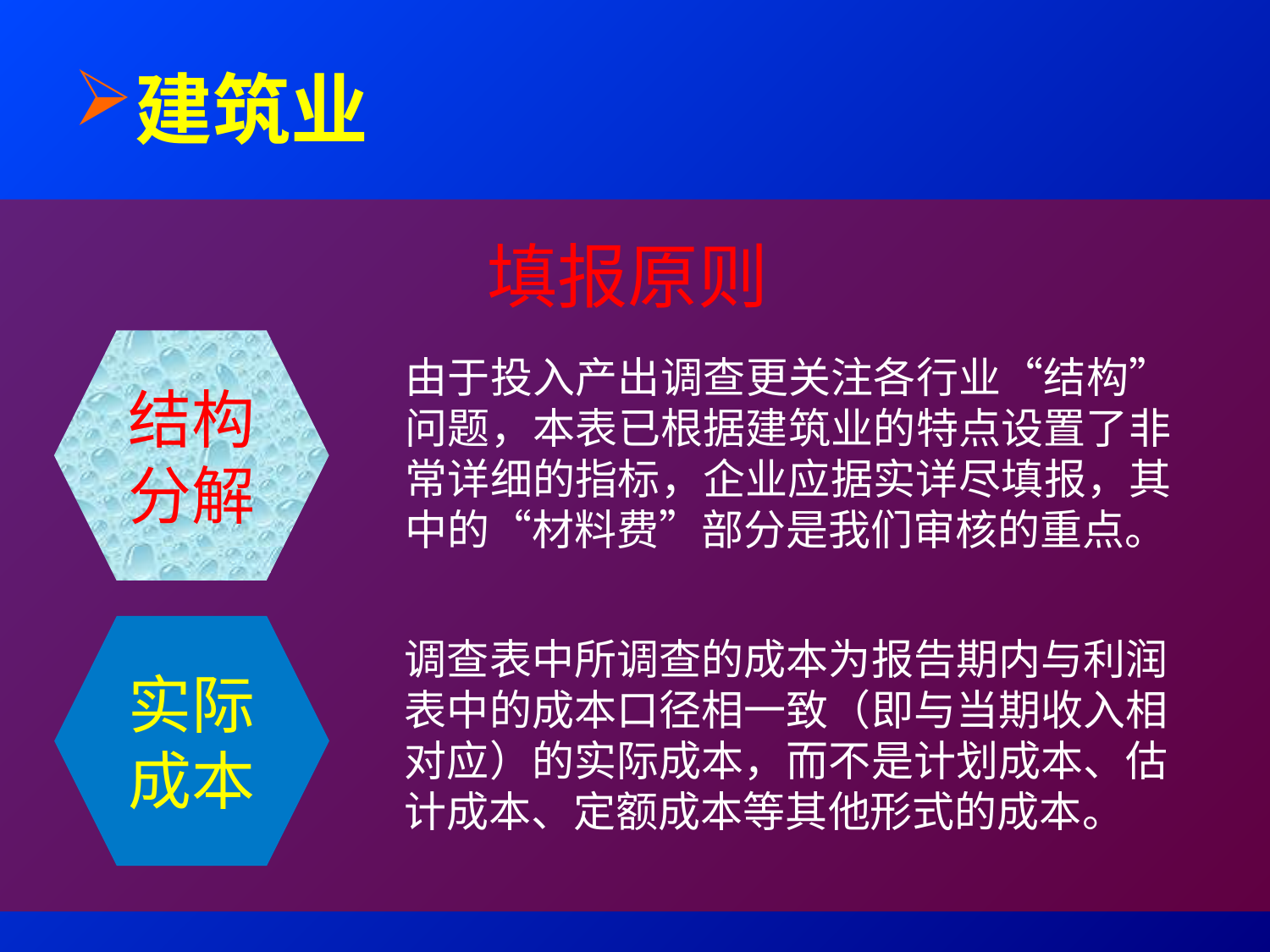

建筑业

填报原则

结构分解
由于投入产出调查更关注各行业“结构”问题，本表已根据建筑业的特点设置了非常详细的指标，企业应据实详尽填报，其中的“材料费”部分是我们审核的重点。
实际成本
调查表中所调查的成本为报告期内与利润表中的成本口径相一致（即与当期收入相对应）的实际成本，而不是计划成本、估计成本、定额成本等其他形式的成本。